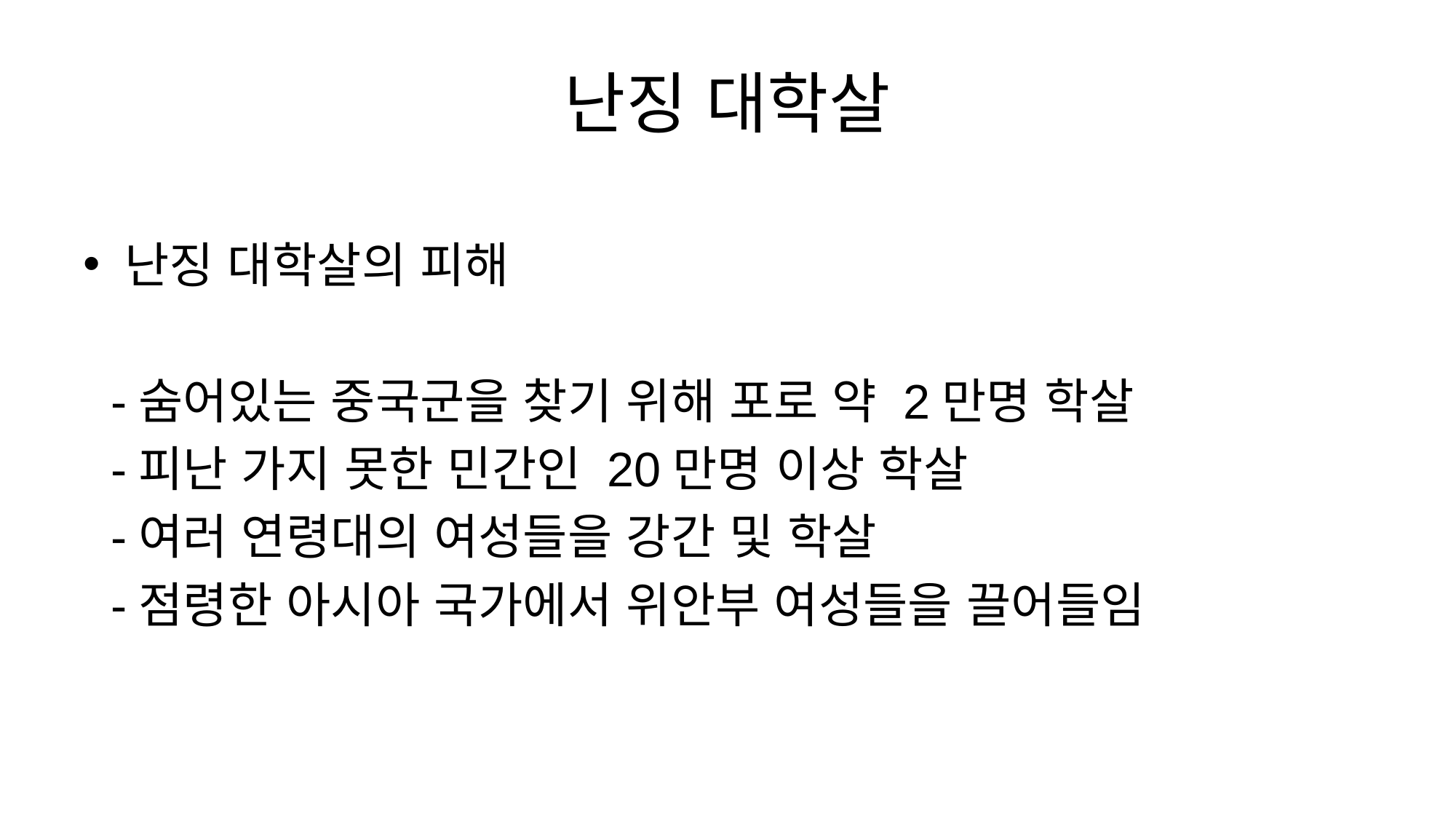

# 난징 대학살
난징 대학살의 피해

  -숨어있는 중국군을 찾기 위해 포로 약 2만명 학살
  -피난 가지 못한 민간인 20만명 이상 학살
  -여러 연령대의 여성들을 강간 및 학살
  -점령한 아시아 국가에서 위안부 여성들을 끌어들임